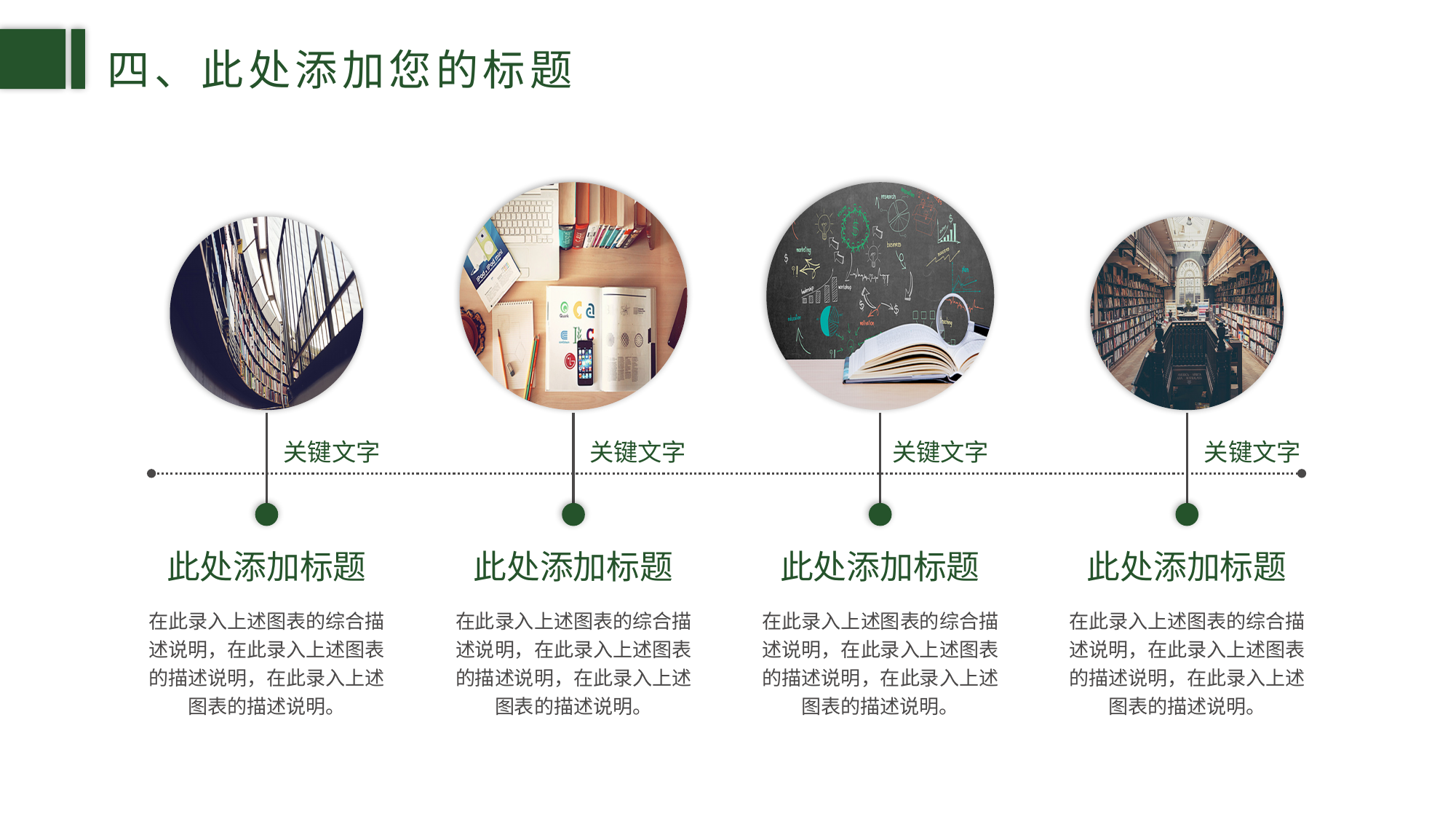

四、此处添加您的标题

关键文字
关键文字
关键文字
关键文字
此处添加标题
此处添加标题
此处添加标题
此处添加标题
在此录入上述图表的综合描述说明，在此录入上述图表的描述说明，在此录入上述图表的描述说明。
在此录入上述图表的综合描述说明，在此录入上述图表的描述说明，在此录入上述图表的描述说明。
在此录入上述图表的综合描述说明，在此录入上述图表的描述说明，在此录入上述图表的描述说明。
在此录入上述图表的综合描述说明，在此录入上述图表的描述说明，在此录入上述图表的描述说明。